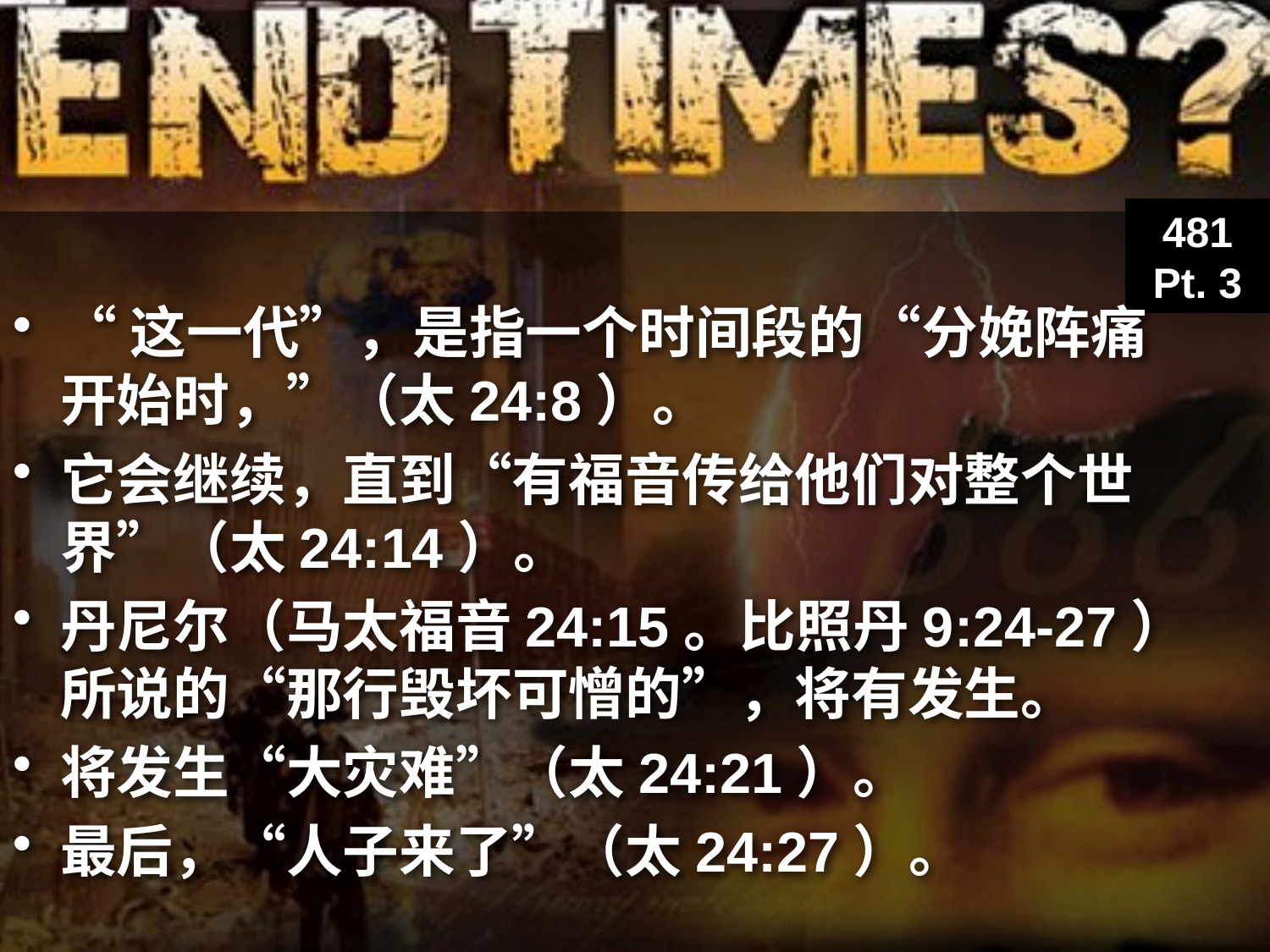

# End Times?
481
Pt. 3

“这一代”，是指一个时间段的“分娩阵痛开始时，”（太24:8）。
它会继续，直到“有福音传给他们对整个世界”（太24:14）。
丹尼尔（马太福音24:15。比照丹9:24-27）所说的“那行毁坏可憎的”，将有发生。
将发生“大灾难”（太24:21）。
最后，“人子来了”（太24:27）。